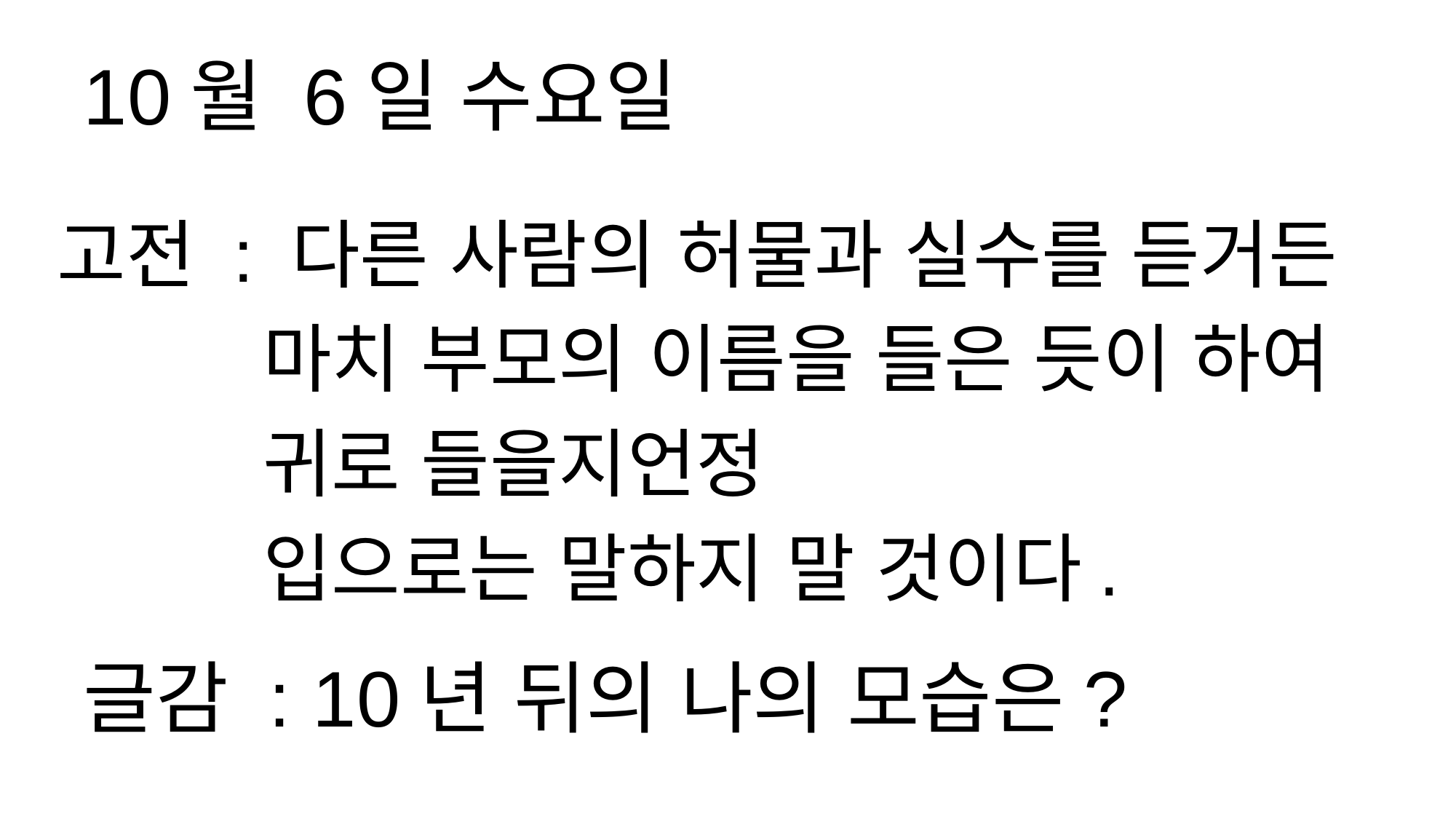

10월 6일 수요일
고전 : 다른 사람의 허물과 실수를 듣거든
         마치 부모의 이름을 들은 듯이 하여
         귀로 들을지언정
         입으로는 말하지 말 것이다.
글감 : 10년 뒤의 나의 모습은?